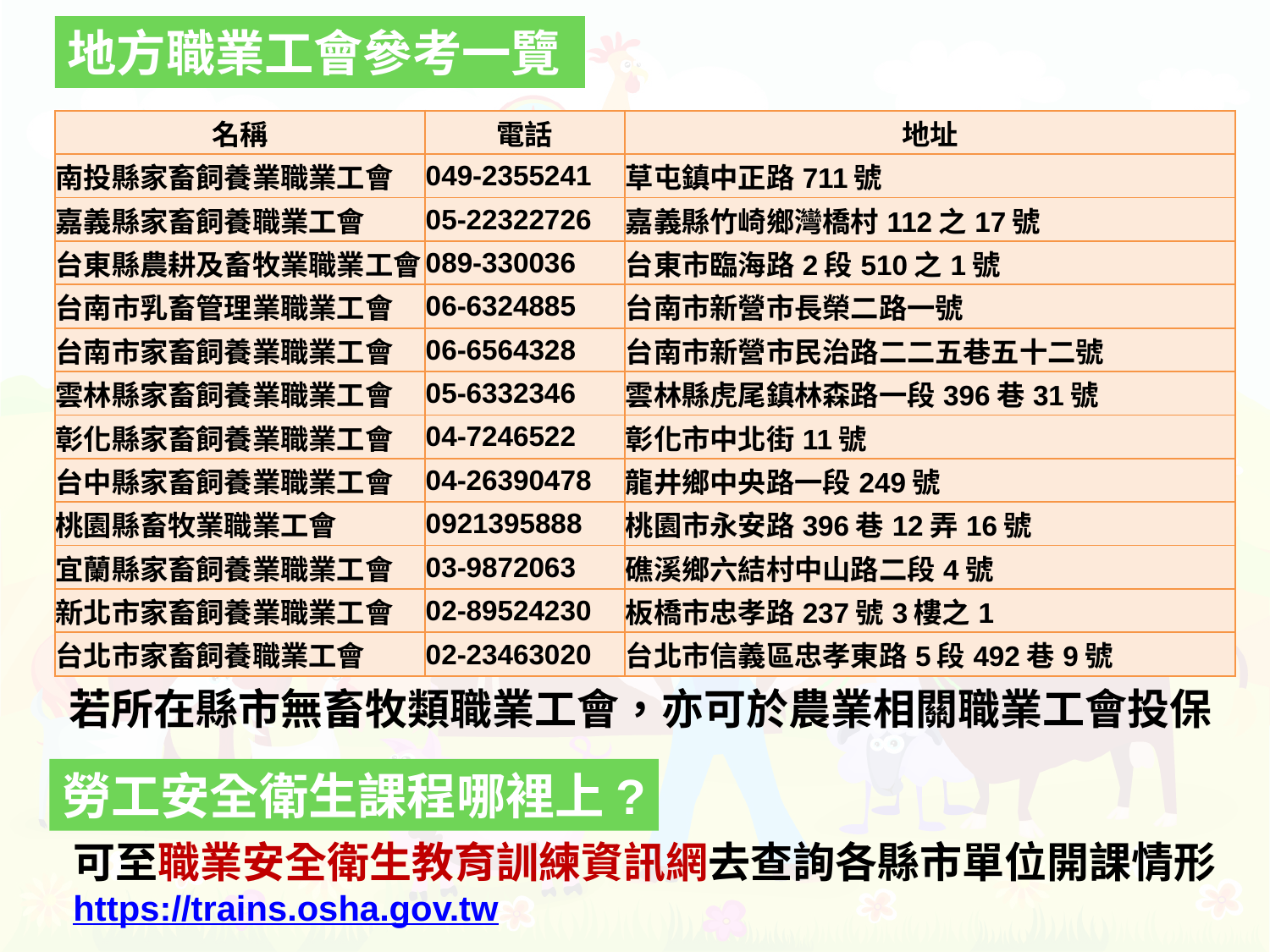

地方職業工會參考一覽
| 名稱 | 電話 | 地址 |
| --- | --- | --- |
| 南投縣家畜飼養業職業工會 | 049-2355241 | 草屯鎮中正路711號 |
| 嘉義縣家畜飼養職業工會 | 05-22322726 | 嘉義縣竹崎鄉灣橋村112之17號 |
| 台東縣農耕及畜牧業職業工會 | 089-330036 | 台東市臨海路2段510之1號 |
| 台南市乳畜管理業職業工會 | 06-6324885 | 台南市新營市長榮二路一號 |
| 台南市家畜飼養業職業工會 | 06-6564328 | 台南市新營市民治路二二五巷五十二號 |
| 雲林縣家畜飼養業職業工會 | 05-6332346 | 雲林縣虎尾鎮林森路一段396巷31號 |
| 彰化縣家畜飼養業職業工會 | 04-7246522 | 彰化市中北街11號 |
| 台中縣家畜飼養業職業工會 | 04-26390478 | 龍井鄉中央路一段249號 |
| 桃園縣畜牧業職業工會 | 0921395888 | 桃園市永安路396巷12弄16號 |
| 宜蘭縣家畜飼養業職業工會 | 03-9872063 | 礁溪鄉六結村中山路二段4號 |
| 新北市家畜飼養業職業工會 | 02-89524230 | 板橋市忠孝路237號3樓之1 |
| 台北市家畜飼養職業工會 | 02-23463020 | 台北市信義區忠孝東路5段492巷9號 |
若所在縣市無畜牧類職業工會，亦可於農業相關職業工會投保
勞工安全衛生課程哪裡上?
可至職業安全衛生教育訓練資訊網去查詢各縣市單位開課情形
https://trains.osha.gov.tw